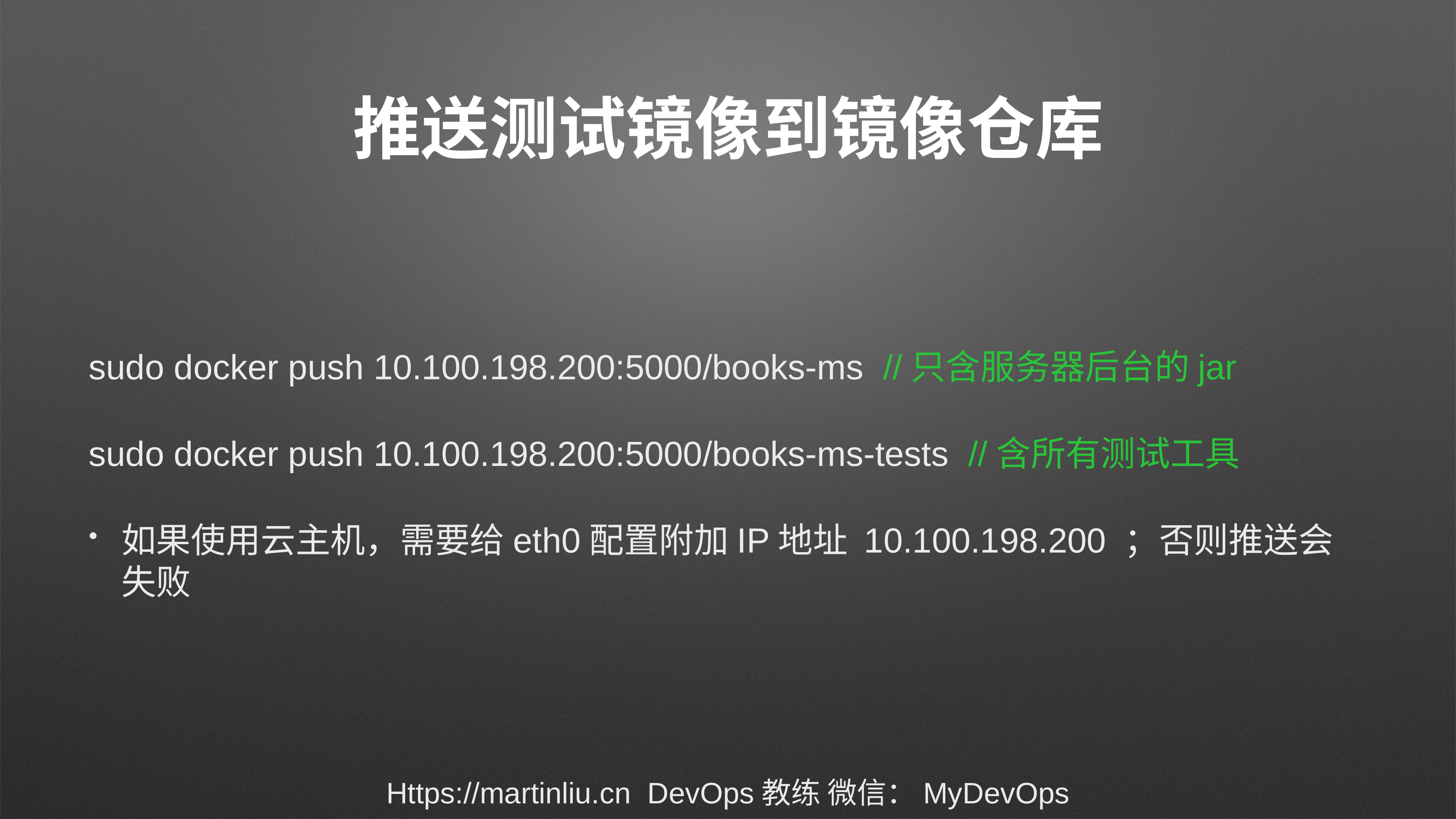

# 推送测试镜像到镜像仓库
sudo docker push 10.100.198.200:5000/books-ms  //只含服务器后台的jar
sudo docker push 10.100.198.200:5000/books-ms-tests  //含所有测试工具
如果使用云主机，需要给eth0配置附加IP地址 10.100.198.200 ；否则推送会失败